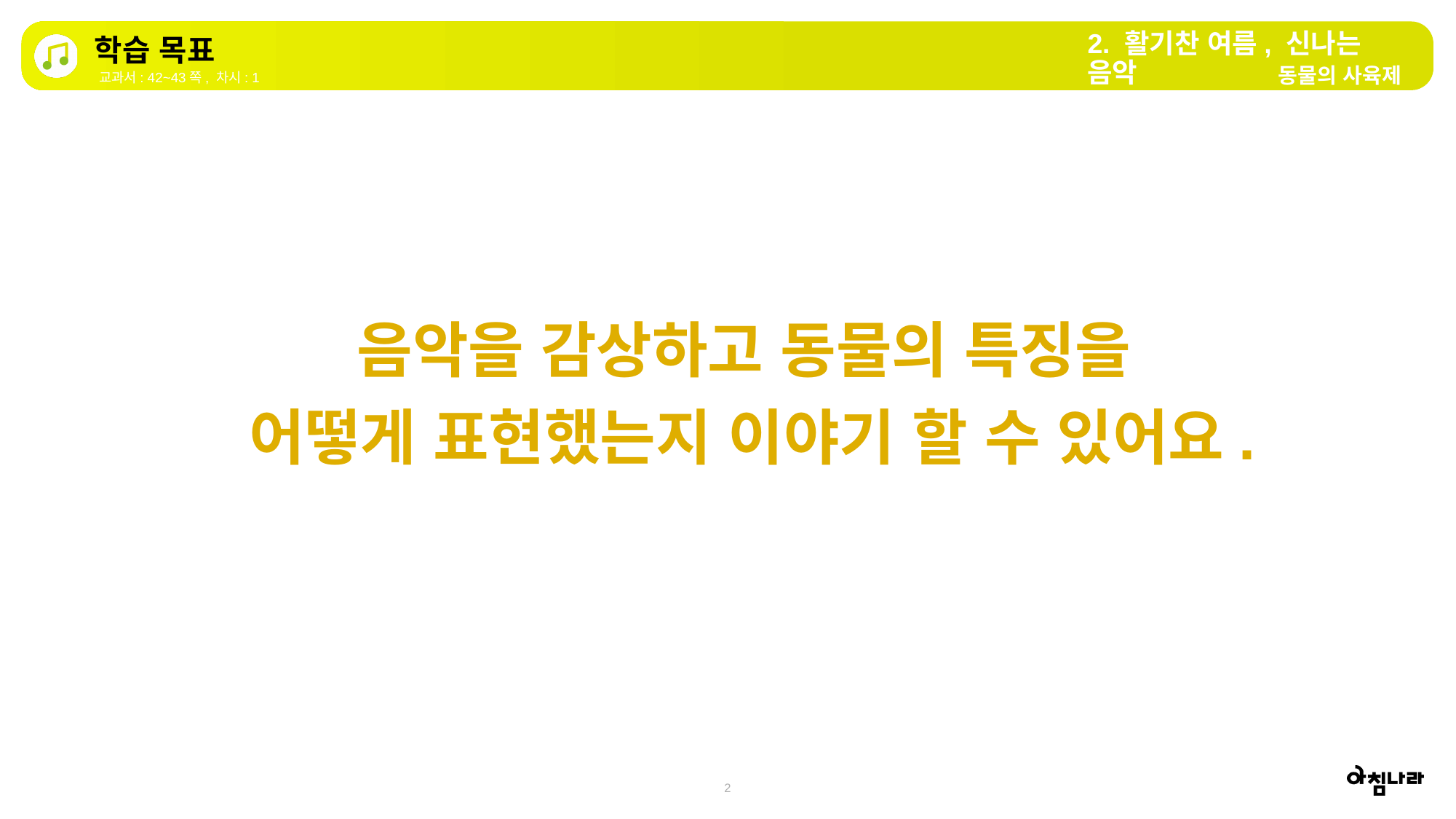

2. 활기찬 여름, 신나는 음악
학습 목표
동물의 사육제
교과서: 42~43쪽, 차시: 1
음악을 감상하고 동물의 특징을
어떻게 표현했는지 이야기 할 수 있어요.
2